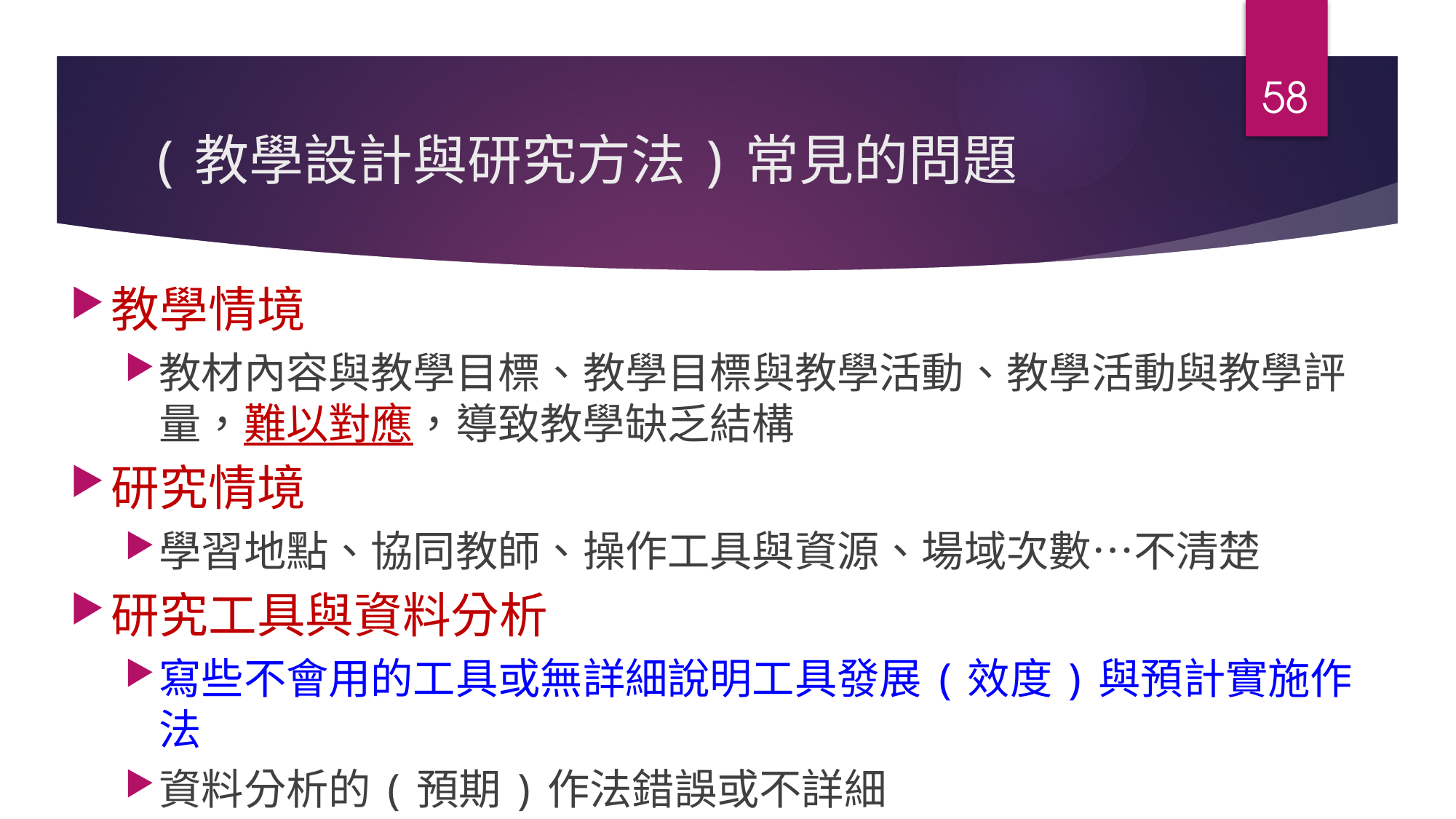

58
# (教學設計與研究方法)常見的問題
教學情境
教材內容與教學目標、教學目標與教學活動、教學活動與教學評量，難以對應，導致教學缺乏結構
研究情境
學習地點、協同教師、操作工具與資源、場域次數…不清楚
研究工具與資料分析
寫些不會用的工具或無詳細說明工具發展(效度)與預計實施作法
資料分析的(預期)作法錯誤或不詳細